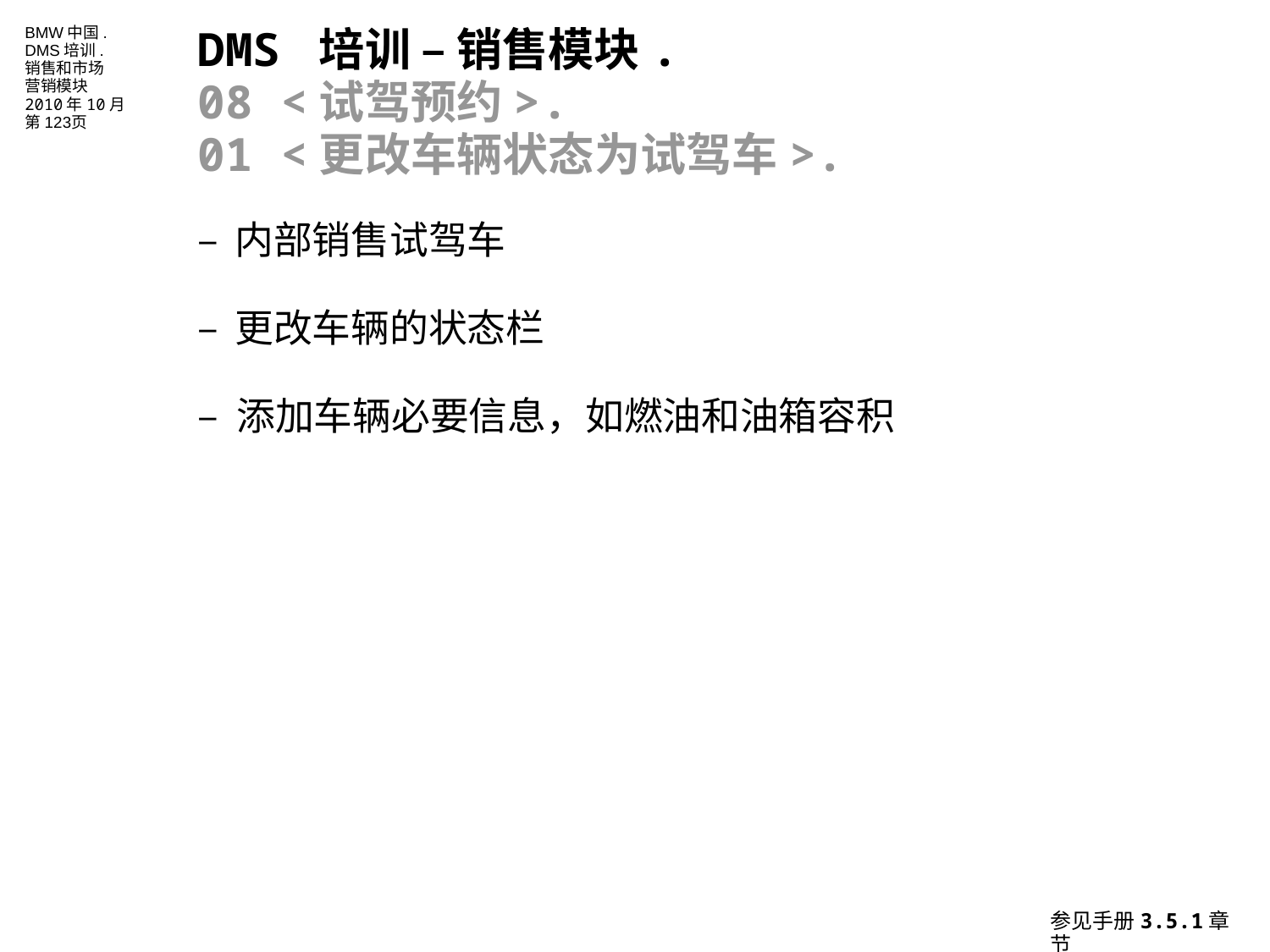

DMS 培训 – 销售模块.
08 <试驾预约>.
01 <更改车辆状态为试驾车>.
–	内部销售试驾车

–	更改车辆的状态栏

– 添加车辆必要信息，如燃油和油箱容积

参见手册3.5.1章节